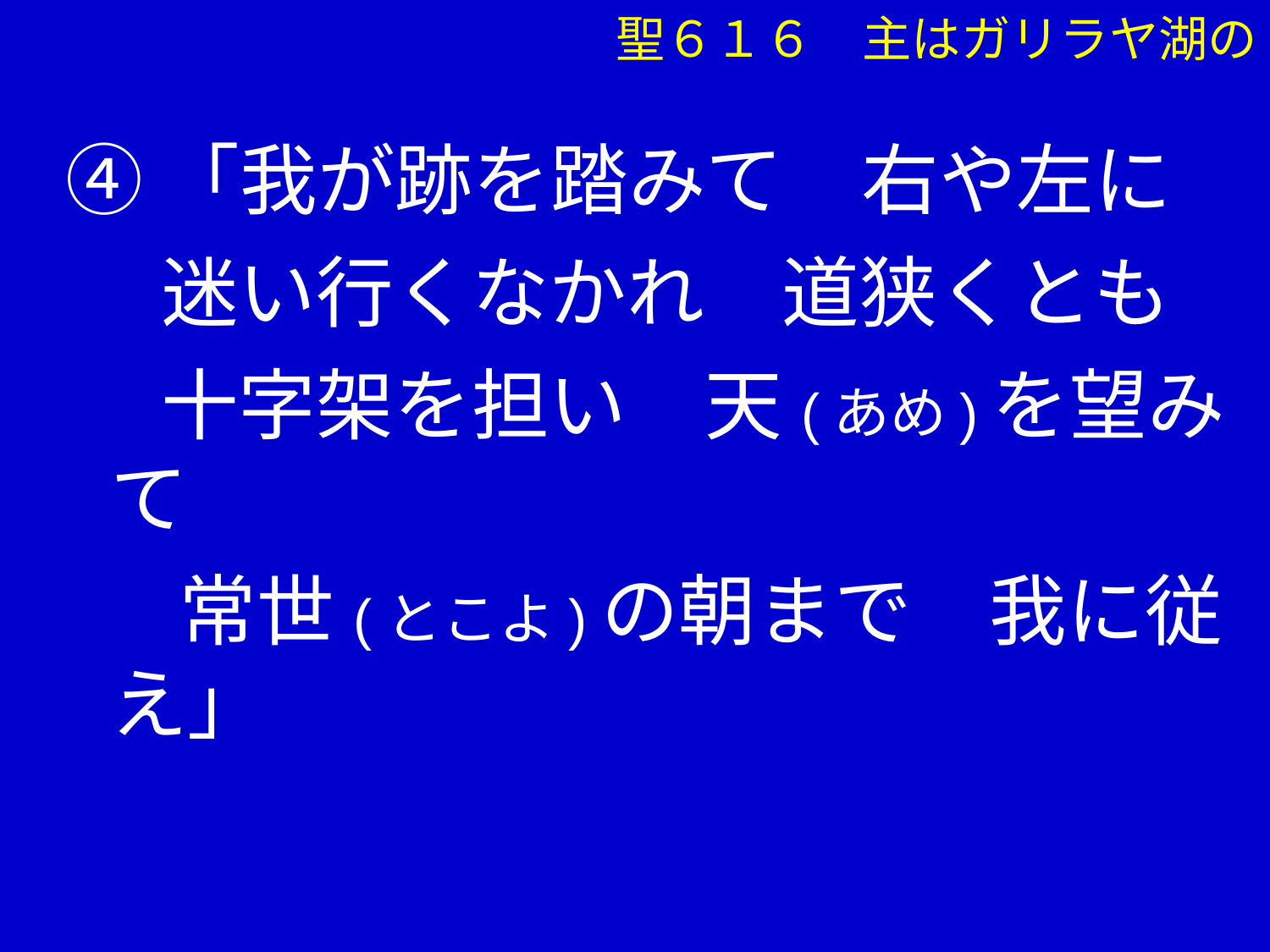

聖６１６　主はガリラヤ湖の
④「我が跡を踏みて　右や左に
　 迷い行くなかれ　道狭くとも
　 十字架を担い　天(あめ)を望みて
 　常世(とこよ)の朝まで　我に従え」